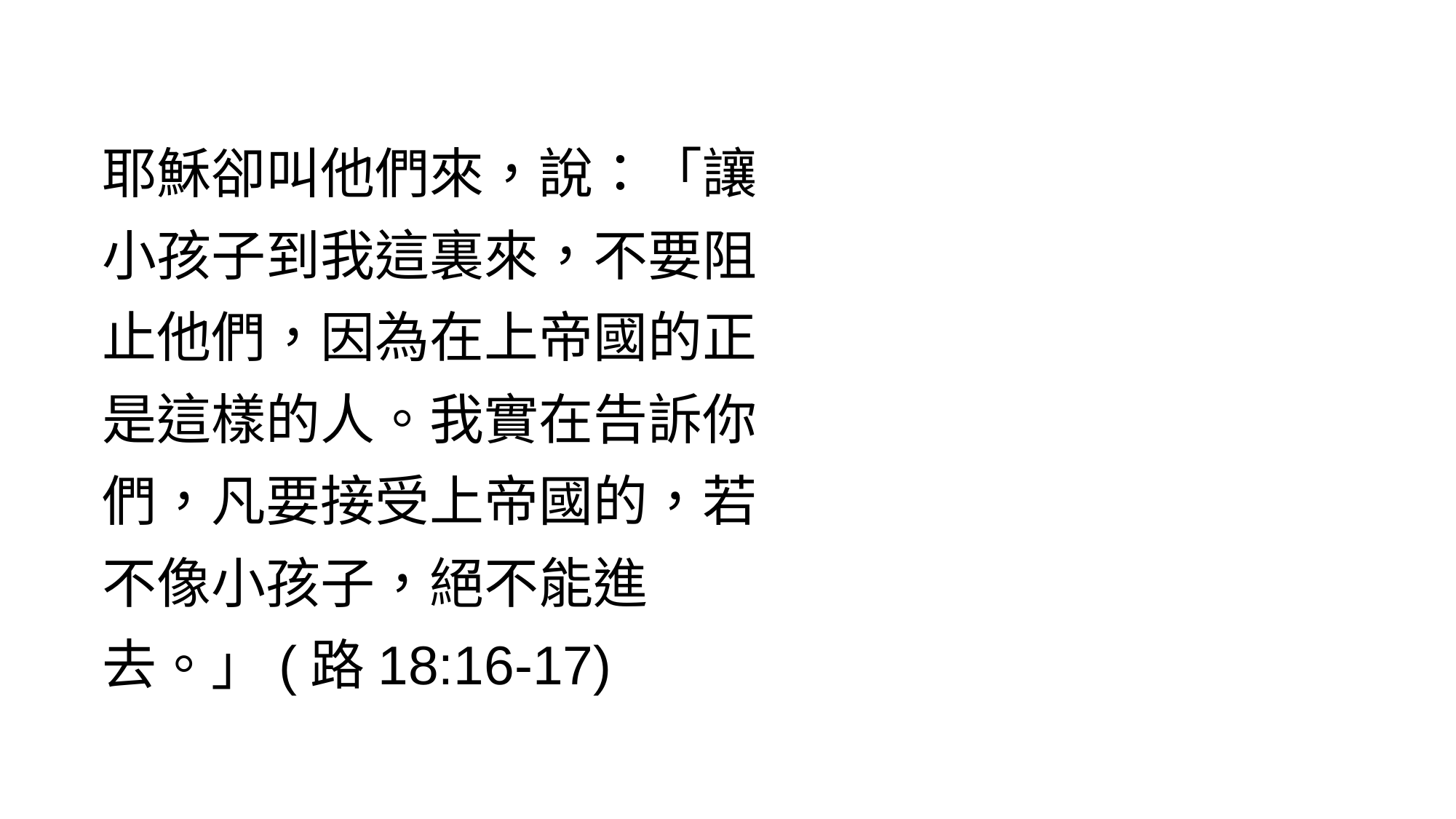

耶穌卻叫他們來，說：「讓小孩子到我這裏來，不要阻止他們，因為在上帝國的正是這樣的人。我實在告訴你們，凡要接受上帝國的，若不像小孩子，絕不能進去。」(路18:16-17)